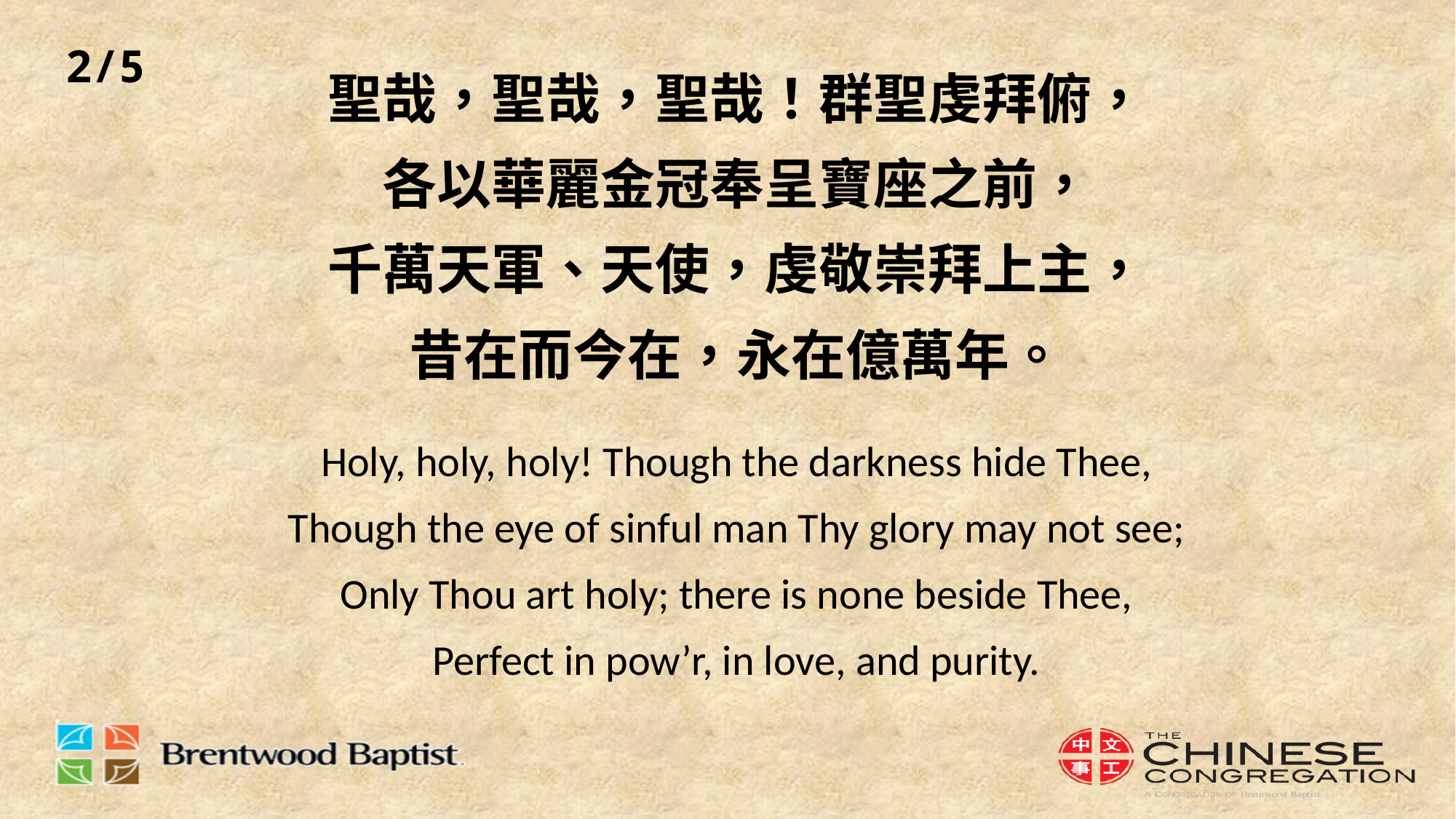

2/5
# 聖哉，聖哉，聖哉！群聖虔拜俯， 各以華麗金冠奉呈寶座之前， 千萬天軍、天使，虔敬崇拜上主， 昔在而今在，永在億萬年。 Holy, holy, holy! Though the darkness hide Thee, Though the eye of sinful man Thy glory may not see; Only Thou art holy; there is none beside Thee, Perfect in pow’r, in love, and purity.